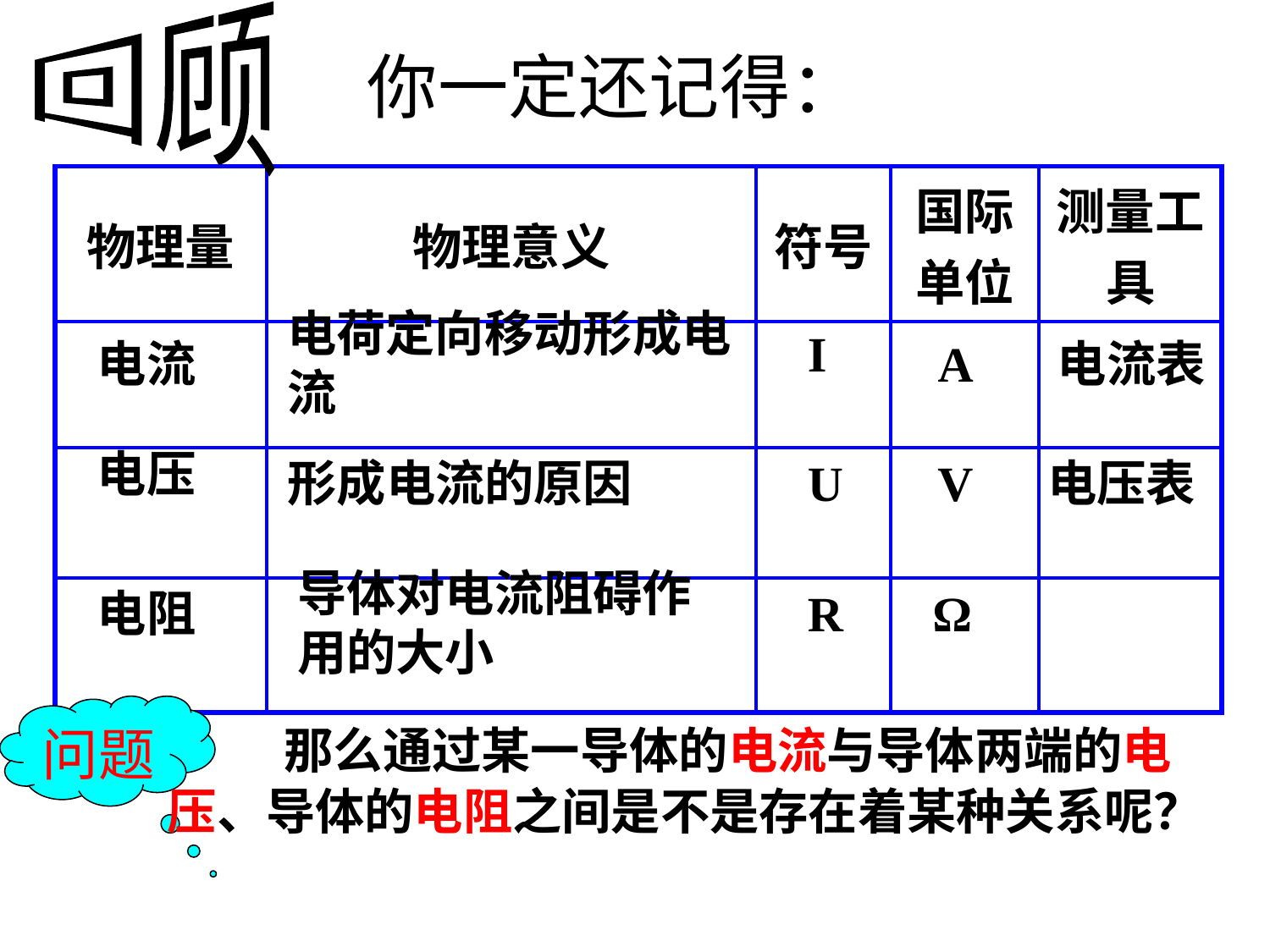

回顾
你一定还记得：
| 物理量 | 物理意义 | 符号 | 国际单位 | 测量工具 |
| --- | --- | --- | --- | --- |
|  |  |  |  |  |
|  |  |  |  |  |
|  |  |  |  |  |

电荷定向移动形成电流
I
电流
A
电流表
电压
形成电流的原因
U
V
电压表
导体对电流阻碍作用的大小
电阻
R
Ω
问题
        那么通过某一导体的电流与导体两端的电压、导体的电阻之间是不是存在着某种关系呢？